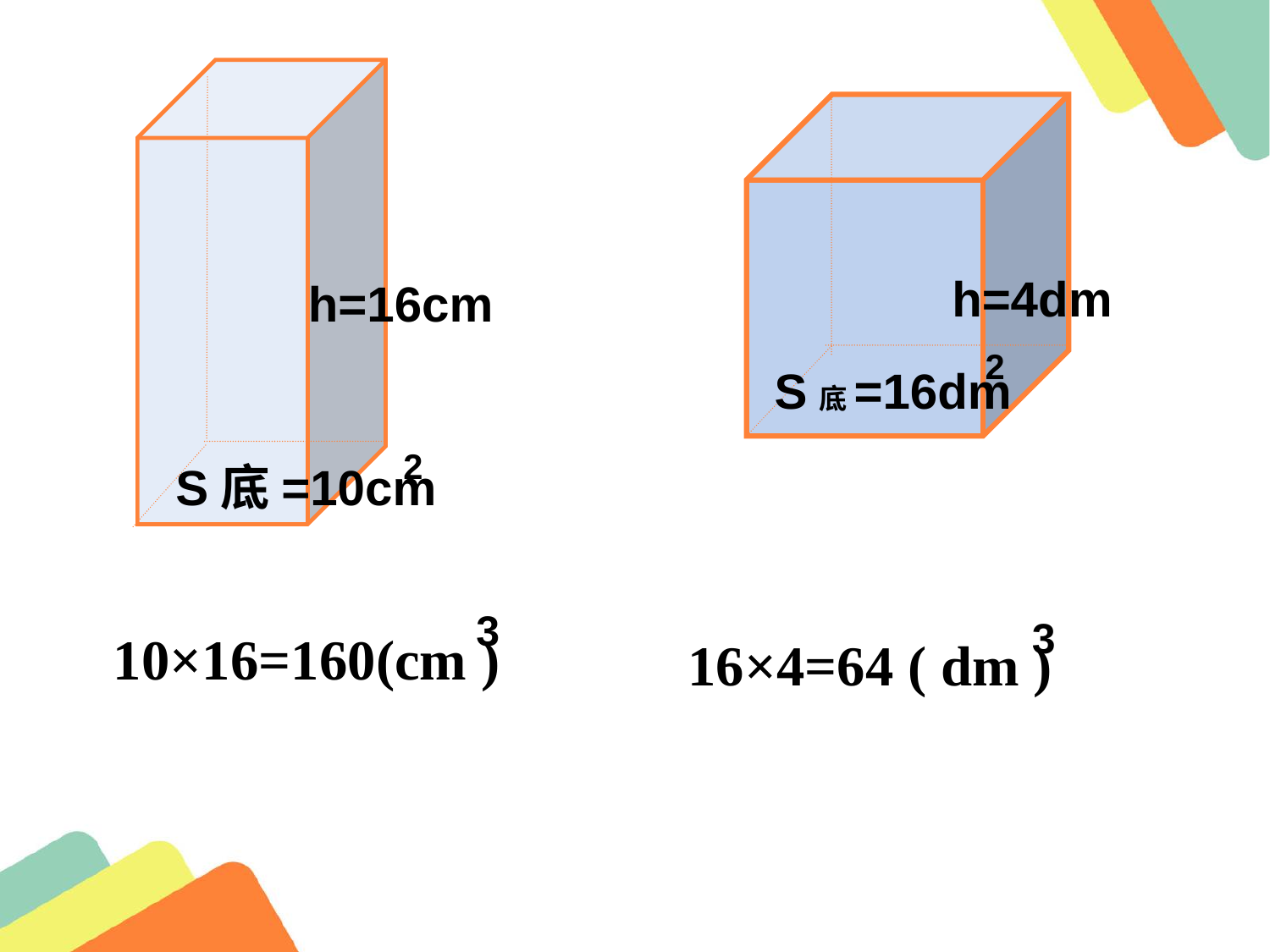

h=4dm
h=16cm
2
S底=16dm
2
S底=10cm
3
3
10×16=160(cm )
16×4=64 ( dm )